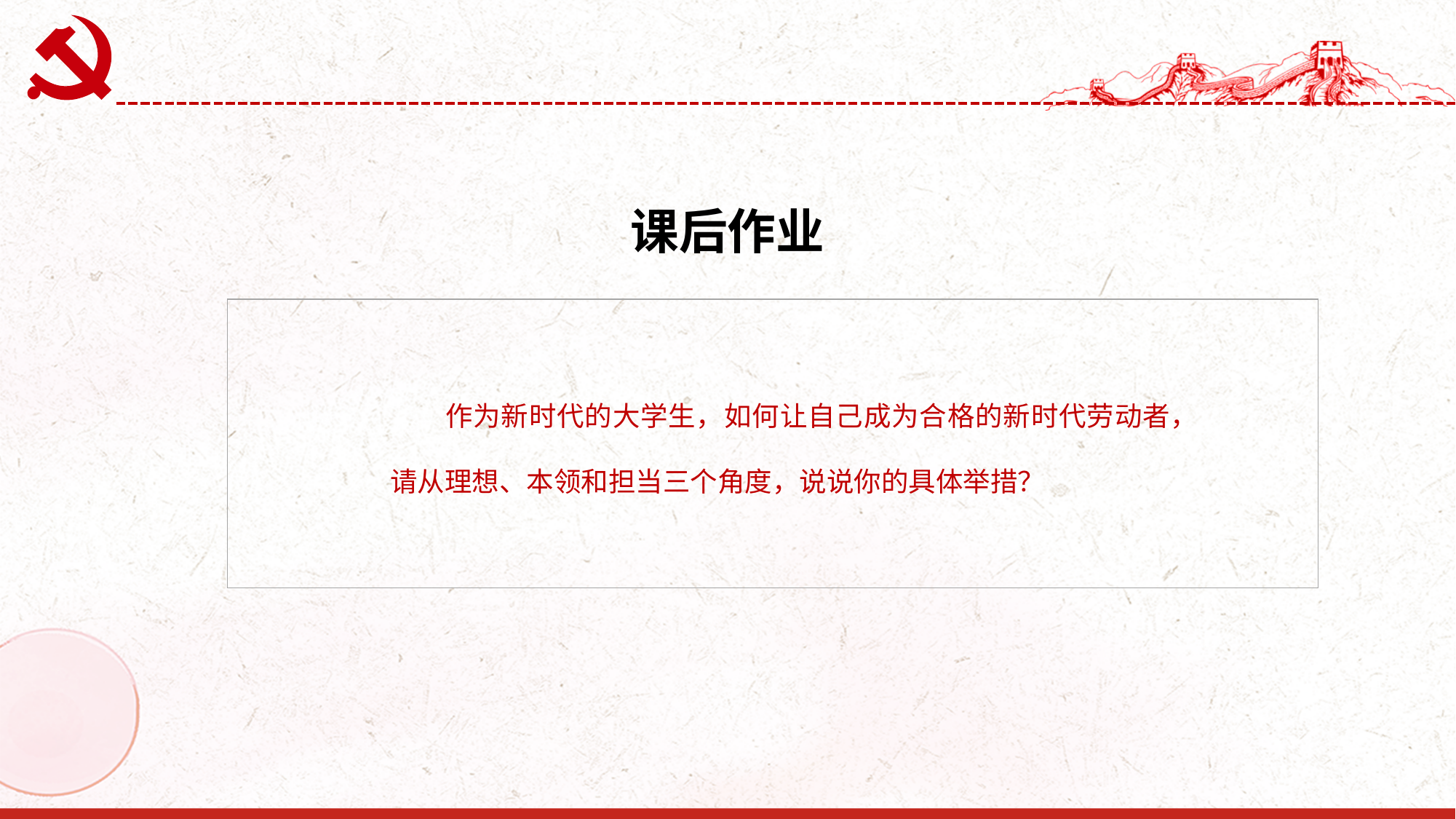

课后作业

       作为新时代的大学生，如何让自己成为合格的新时代劳动者，请从理想、本领和担当三个角度，说说你的具体举措？